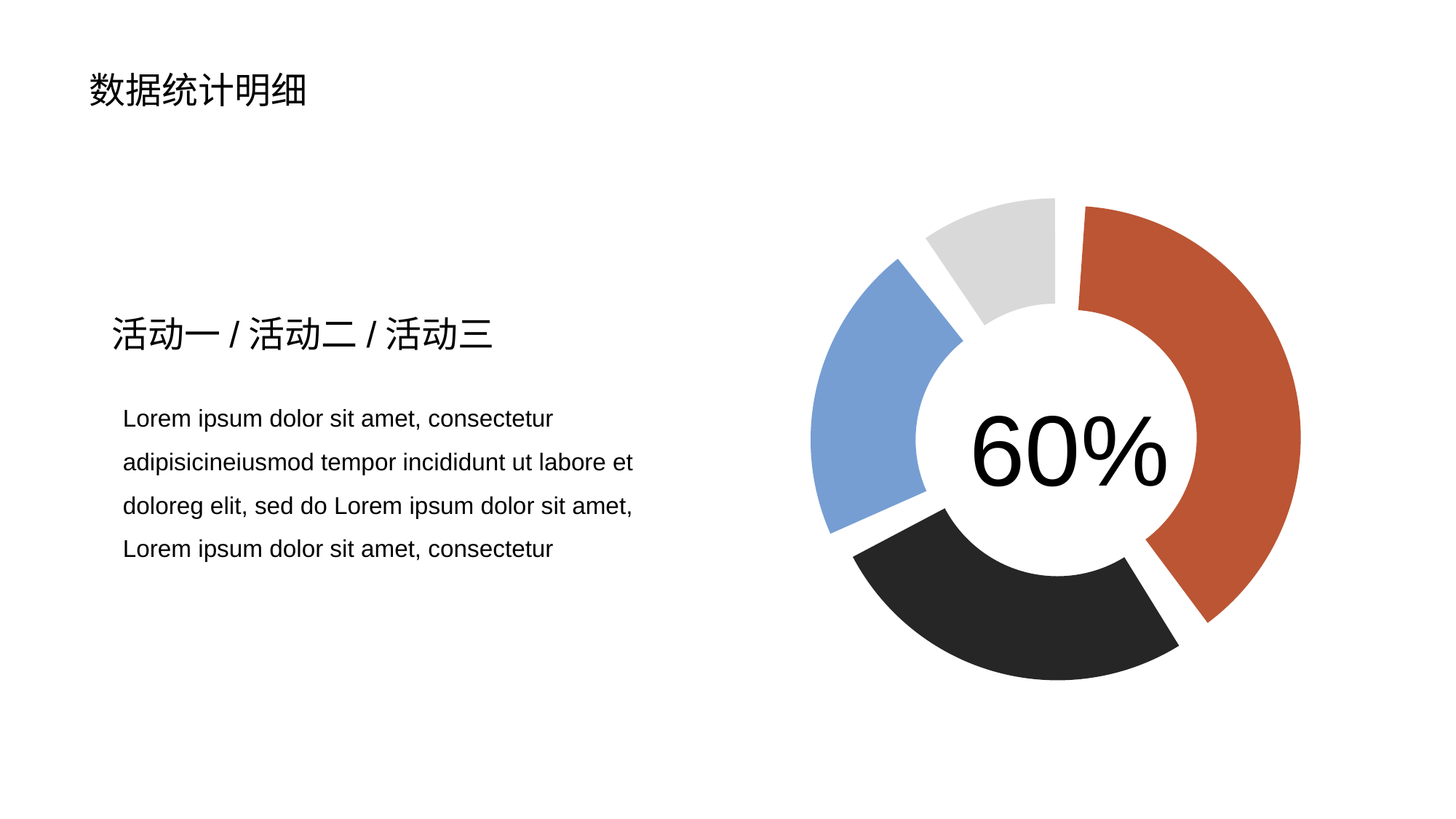

数据统计明细

活动一/活动二/活动三
60%
Lorem ipsum dolor sit amet, consectetur adipisicineiusmod tempor incididunt ut labore et doloreg elit, sed do Lorem ipsum dolor sit amet, Lorem ipsum dolor sit amet, consectetur